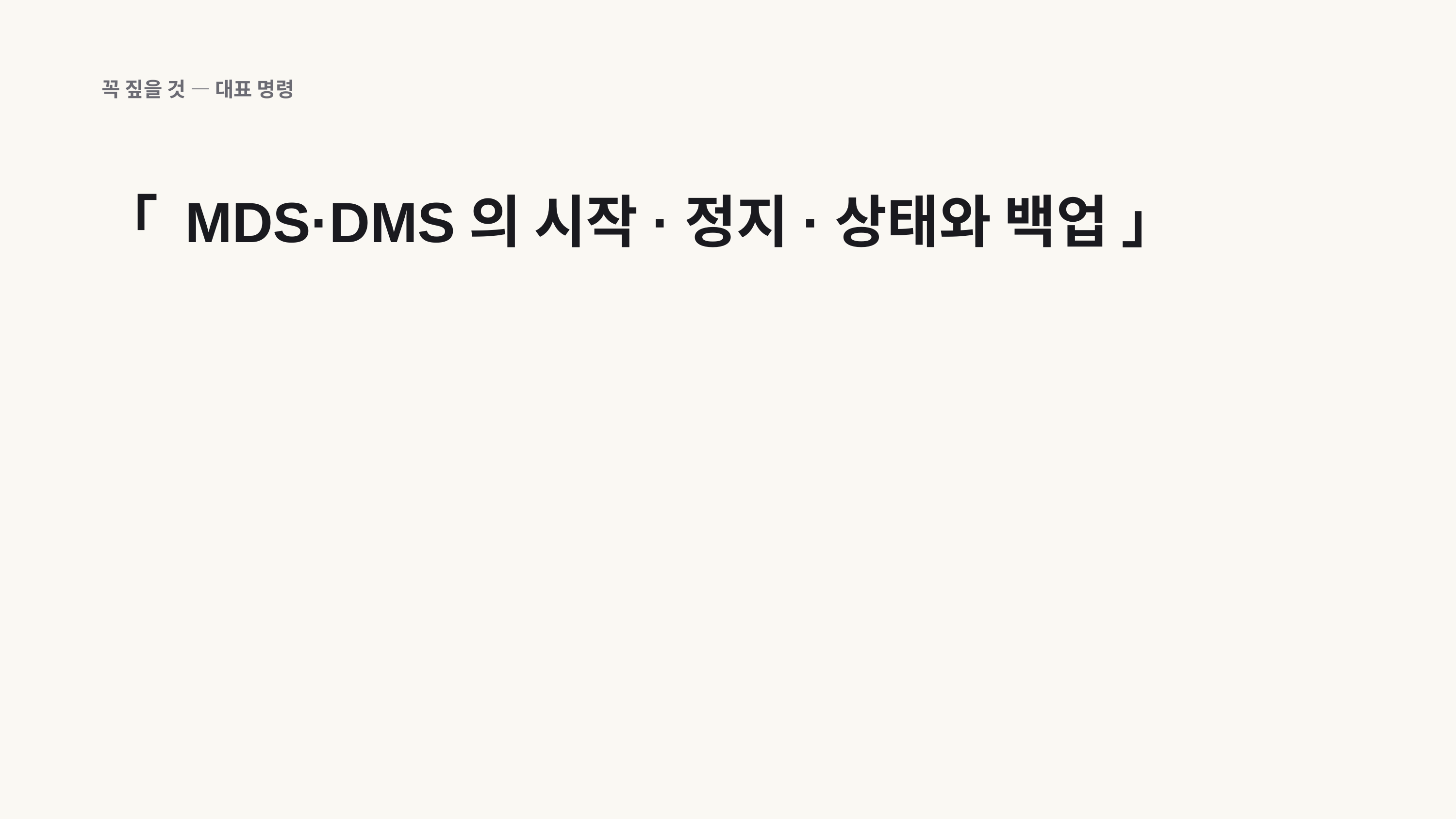

꼭 짚을 것 — 대표 명령
「 MDS·DMS의 시작·정지·상태와 백업 」